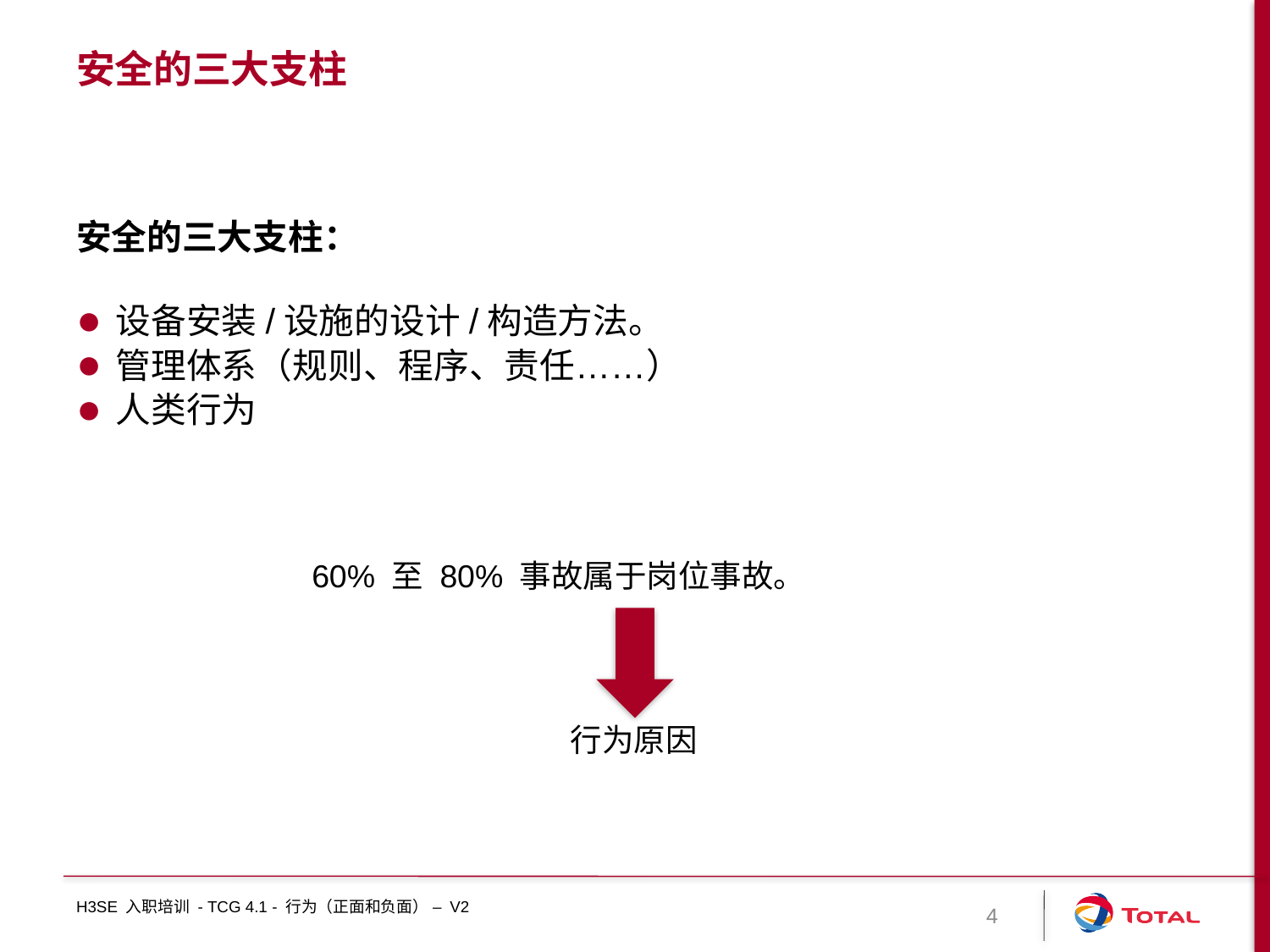

# 安全的三大支柱
安全的三大支柱：

设备安装/设施的设计/构造方法。
管理体系（规则、程序、责任……）
人类行为

60% 至 80% 事故属于岗位事故。

行为原因

H3SE 入职培训 - TCG 4.1 - 行为（正面和负面） – V2
4